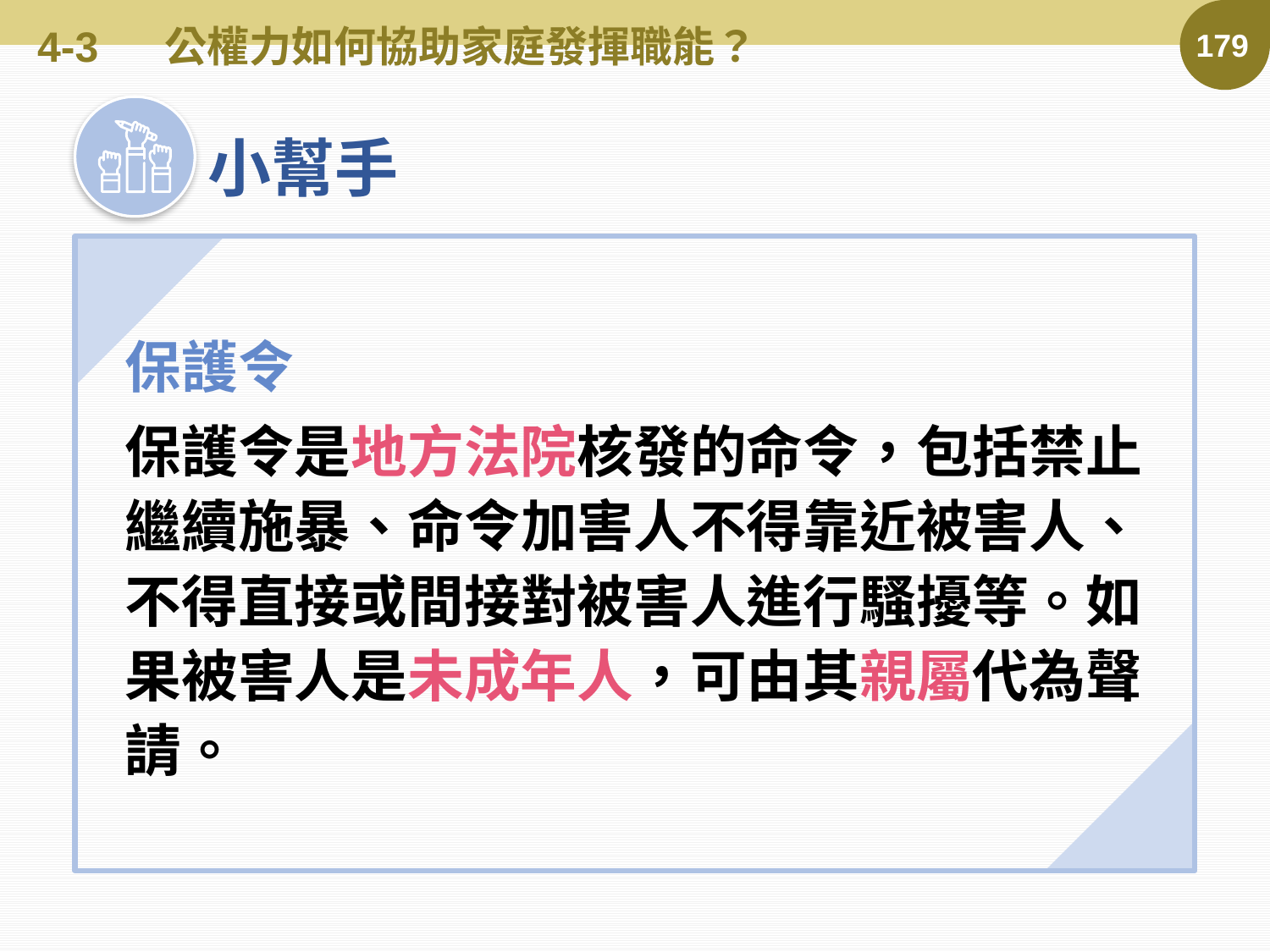

# 4-3	公權力如何協助家庭發揮職能？
179
保護令
保護令是地方法院核發的命令，包括禁止繼續施暴、命令加害人不得靠近被害人、不得直接或間接對被害人進行騷擾等。如果被害人是未成年人，可由其親屬代為聲請。